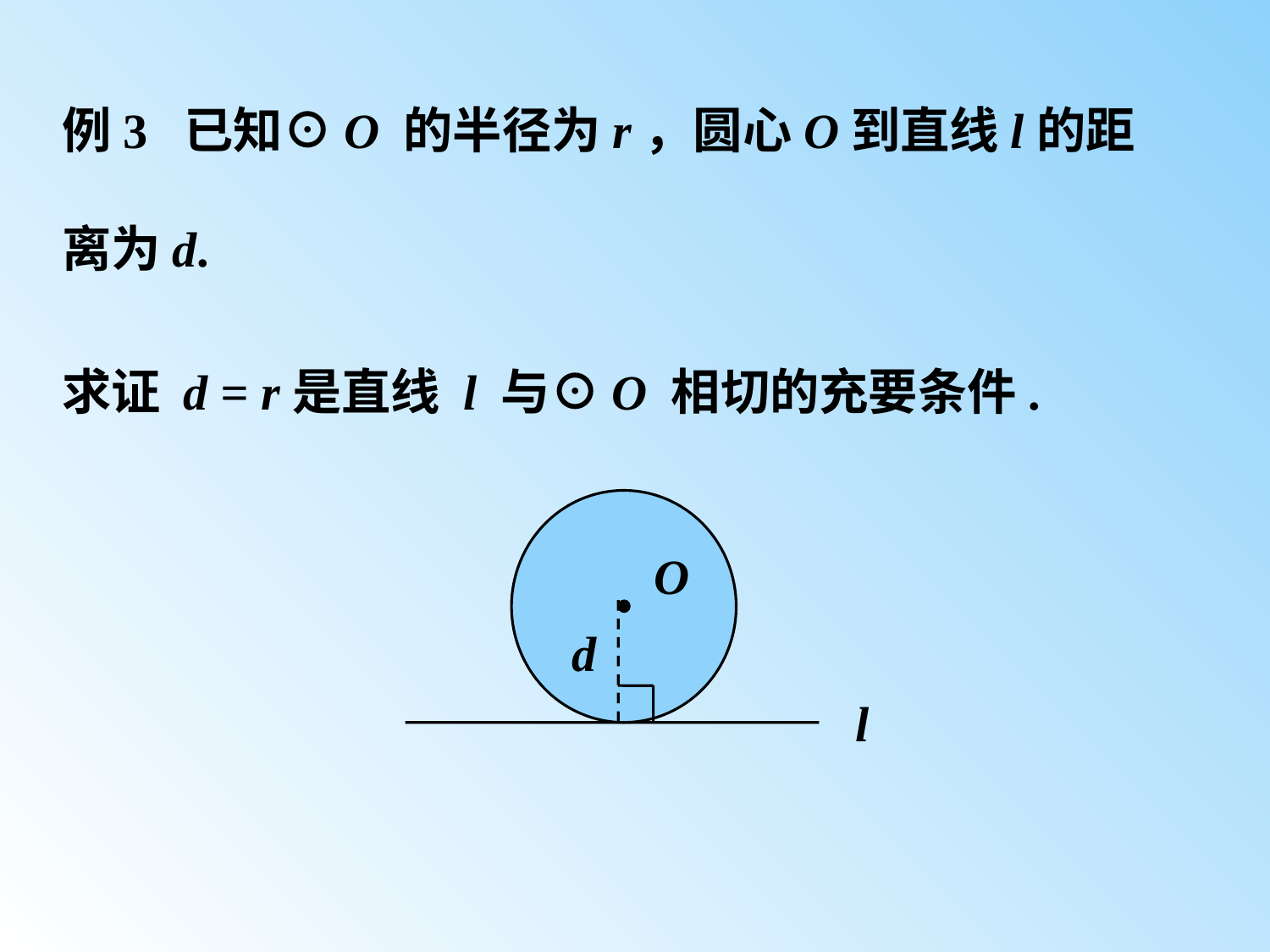

例3  已知⊙O 的半径为r，圆心O到直线l的距离为d.
求证 d = r是直线 l 与⊙O 相切的充要条件.

O
d

l